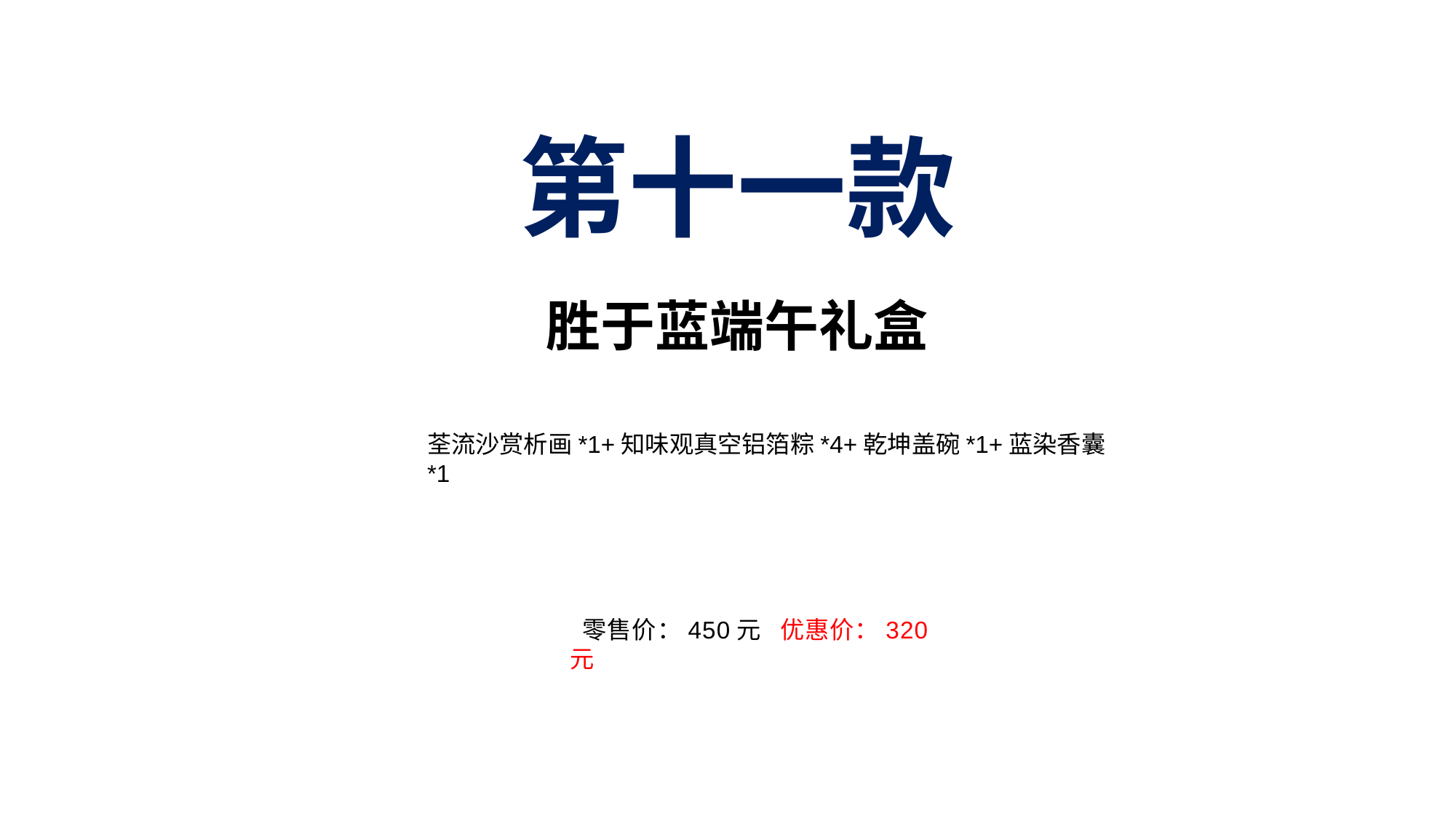

第十一款
胜于蓝端午礼盒
荃流沙赏析画*1+知味观真空铝箔粽*4+乾坤盖碗*1+蓝染香囊*1
 零售价：450元   优惠价：320元